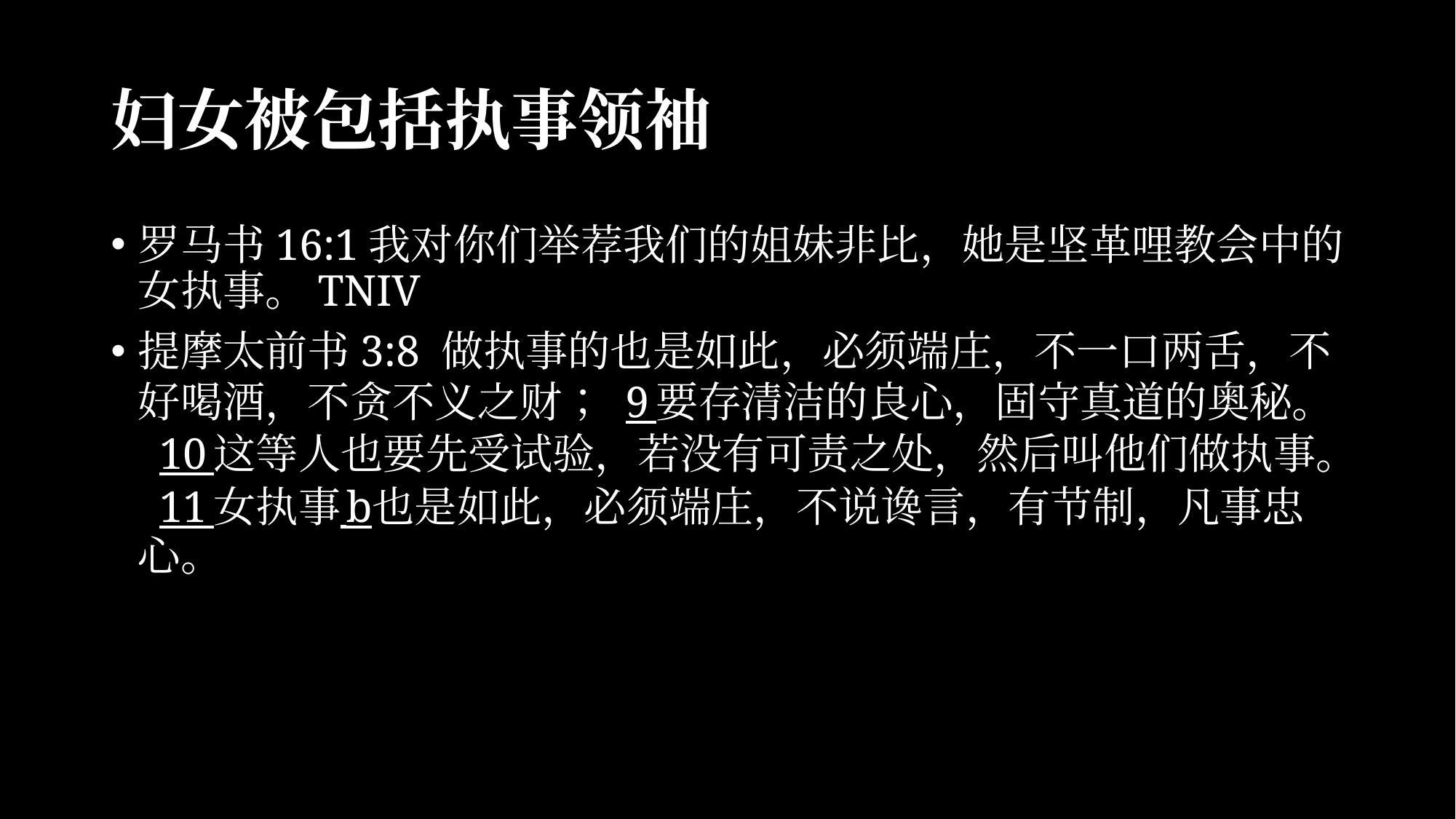

# 妇女被包括执事领袖
罗马书16:1我对你们举荐我们的姐妹非比，她是坚革哩教会中的女执事。TNIV
提摩太前书3:8 做执事的也是如此，必须端庄，不一口两舌，不好喝酒，不贪不义之财； 9 要存清洁的良心，固守真道的奥秘。 10 这等人也要先受试验，若没有可责之处，然后叫他们做执事。 11 女执事 b也是如此，必须端庄，不说谗言，有节制，凡事忠心。